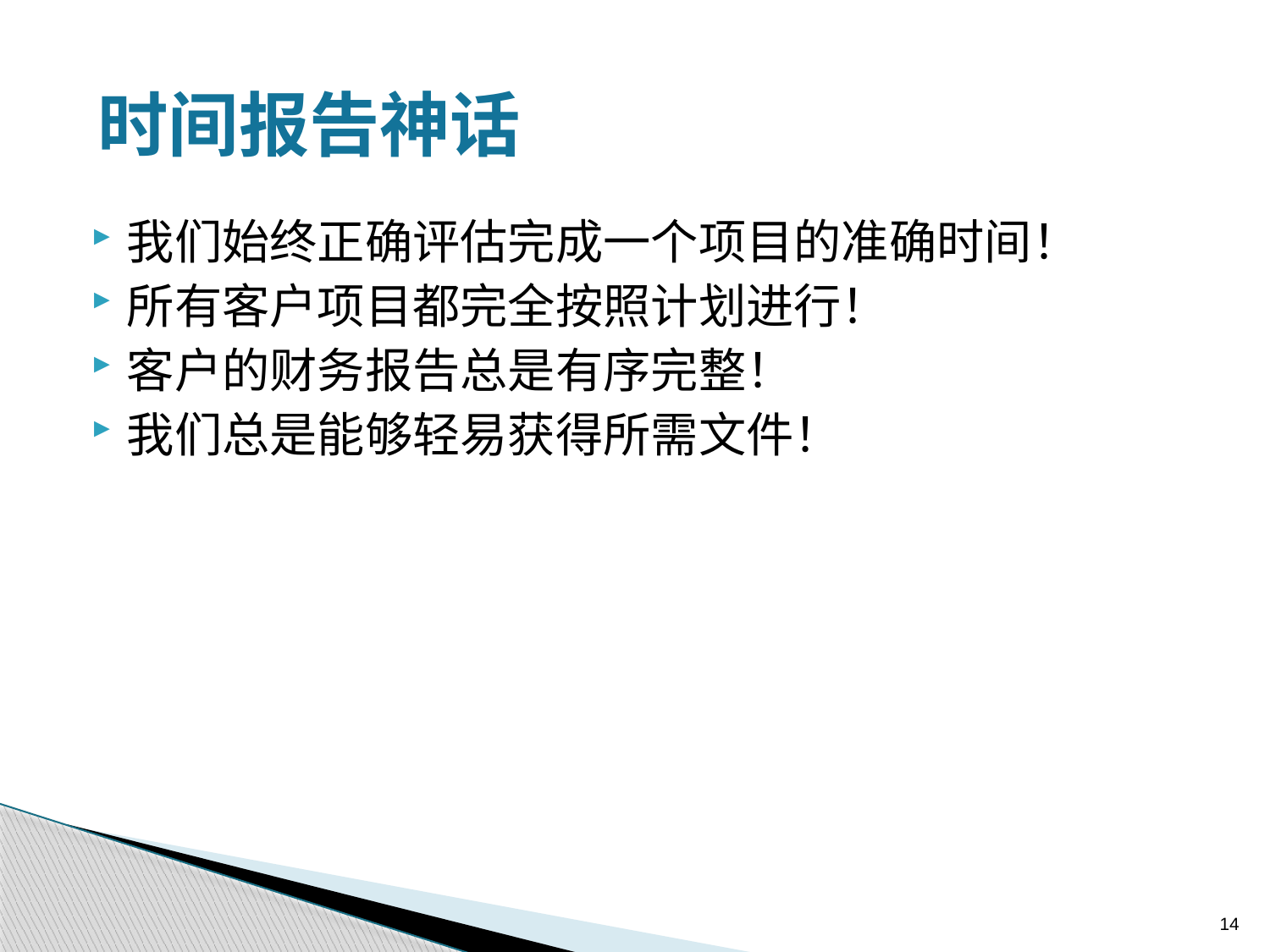

时间报告神话
我们始终正确评估完成一个项目的准确时间！
所有客户项目都完全按照计划进行！
客户的财务报告总是有序完整！
我们总是能够轻易获得所需文件！
14